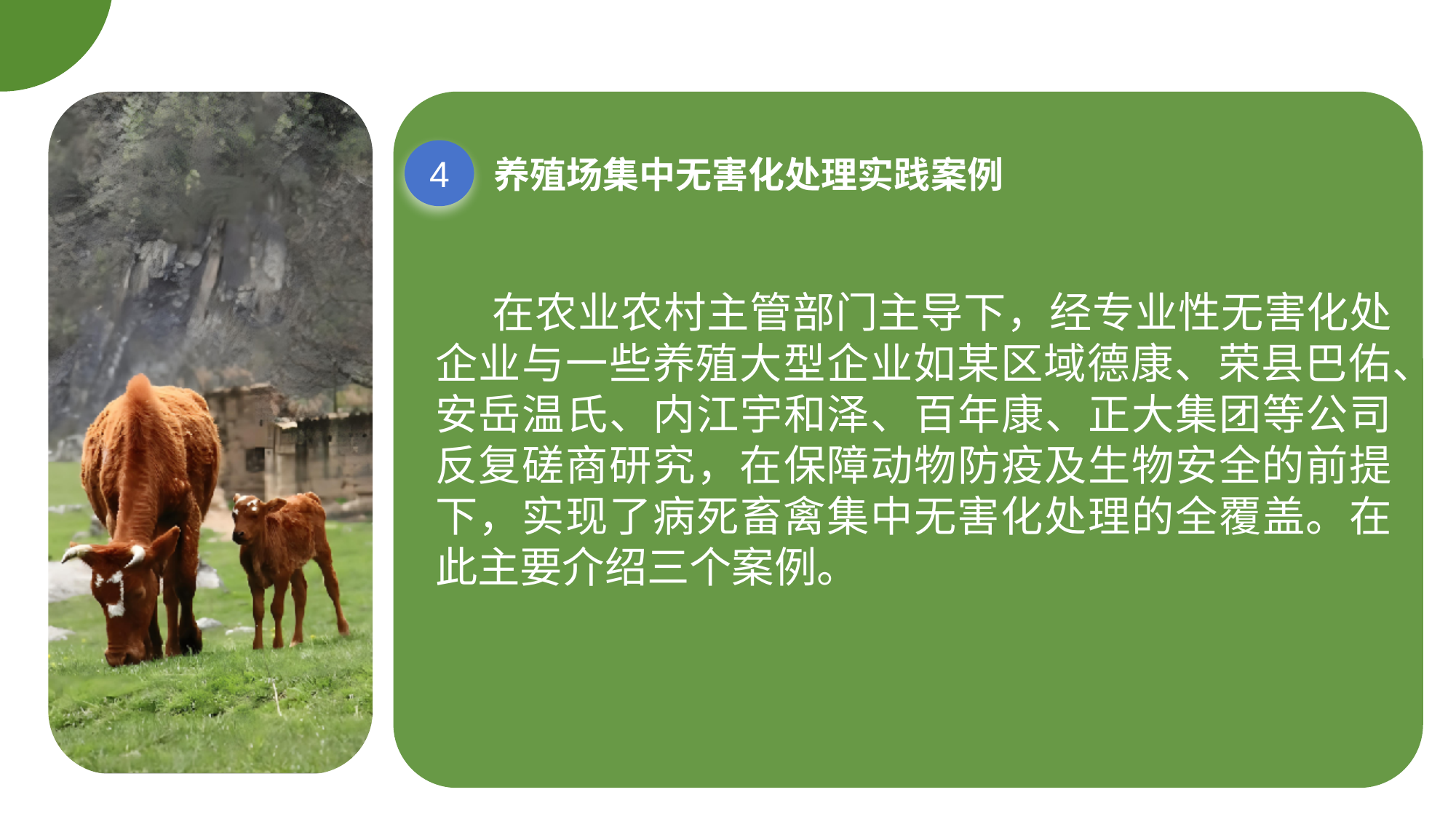

养殖场集中无害化处理实践案例
4
 在农业农村主管部门主导下，经专业性无害化处企业与一些养殖大型企业如某区域德康、荣县巴佑、安岳温氏、内江宇和泽、百年康、正大集团等公司反复磋商研究，在保障动物防疫及生物安全的前提下，实现了病死畜禽集中无害化处理的全覆盖。在此主要介绍三个案例。